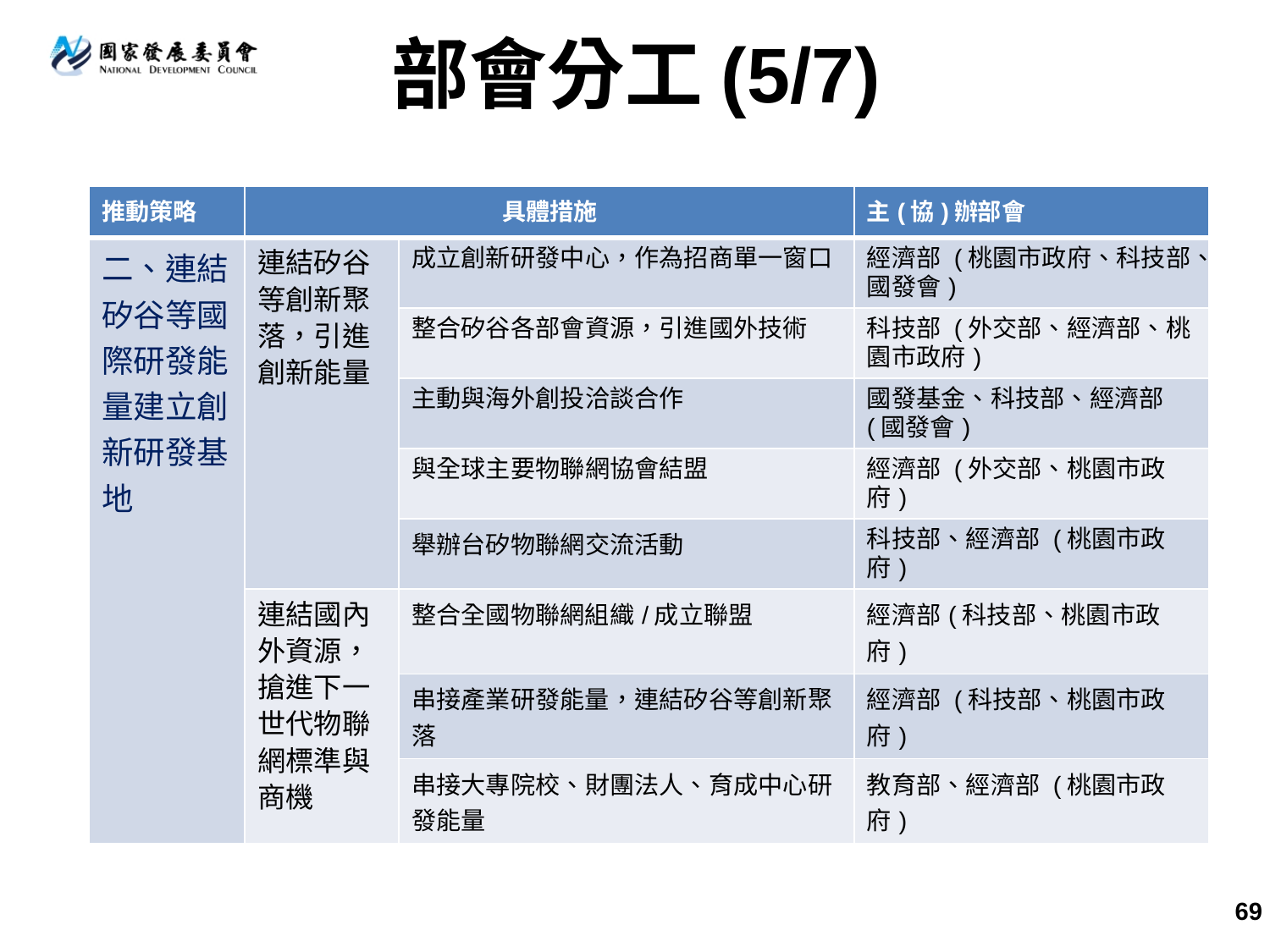

# 部會分工(5/7)
| 推動策略 | 具體措施 |  | 主(協)辦部會 |
| --- | --- | --- | --- |
| 二、連結矽谷等國際研發能量建立創新研發基地 | 連結矽谷等創新聚落，引進創新能量 | 成立創新研發中心，作為招商單一窗口 | 經濟部 (桃園市政府、科技部、國發會) |
|  |  | 整合矽谷各部會資源，引進國外技術 | 科技部 (外交部、經濟部、桃園市政府) |
|  |  | 主動與海外創投洽談合作 | 國發基金、科技部、經濟部(國發會) |
|  |  | 與全球主要物聯網協會結盟 | 經濟部 (外交部、桃園市政府) |
|  |  | 舉辦台矽物聯網交流活動 | 科技部、經濟部 (桃園市政府) |
|  | 連結國內外資源，搶進下一世代物聯網標準與商機 | 整合全國物聯網組織/成立聯盟 | 經濟部(科技部、桃園市政府) |
|  |  | 串接產業研發能量，連結矽谷等創新聚落 | 經濟部 (科技部、桃園市政府) |
|  |  | 串接大專院校、財團法人、育成中心研發能量 | 教育部、經濟部 (桃園市政府) |
69